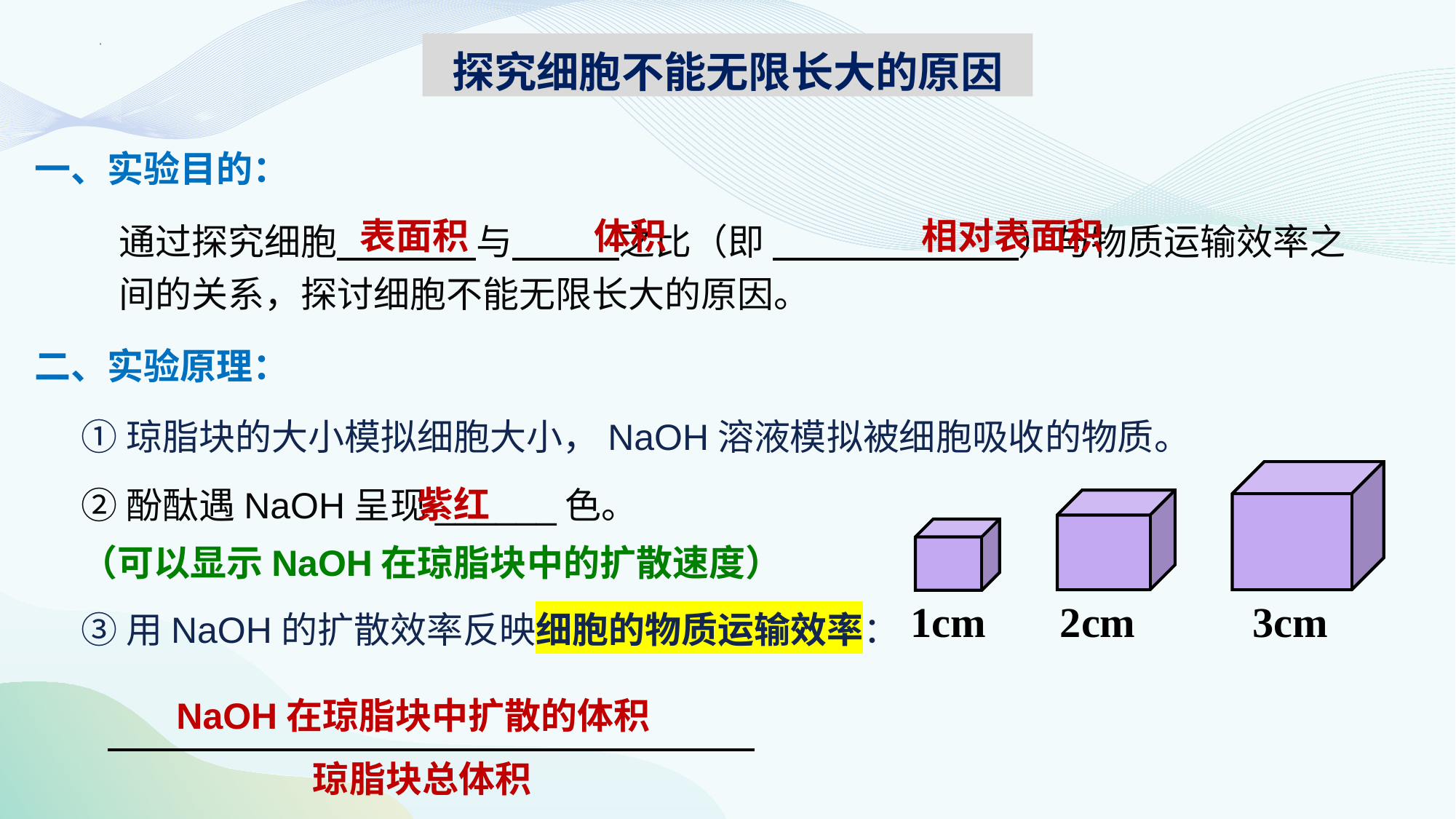

# 探究细胞不能无限长大的原因
一、实验目的：
通过探究细胞                 与             之比（即                               ）与物质运输效率之间的关系，探讨细胞不能无限长大的原因。
相对表面积
体积
表面积
二、实验原理：
①琼脂块的大小模拟细胞大小，NaOH溶液模拟被细胞吸收的物质。

1cm
2cm
3cm
紫红
②酚酞遇NaOH呈现______色。
（可以显示NaOH在琼脂块中的扩散速度）
③用NaOH的扩散效率反映细胞的物质运输效率：
NaOH在琼脂块中扩散的体积
琼脂块总体积